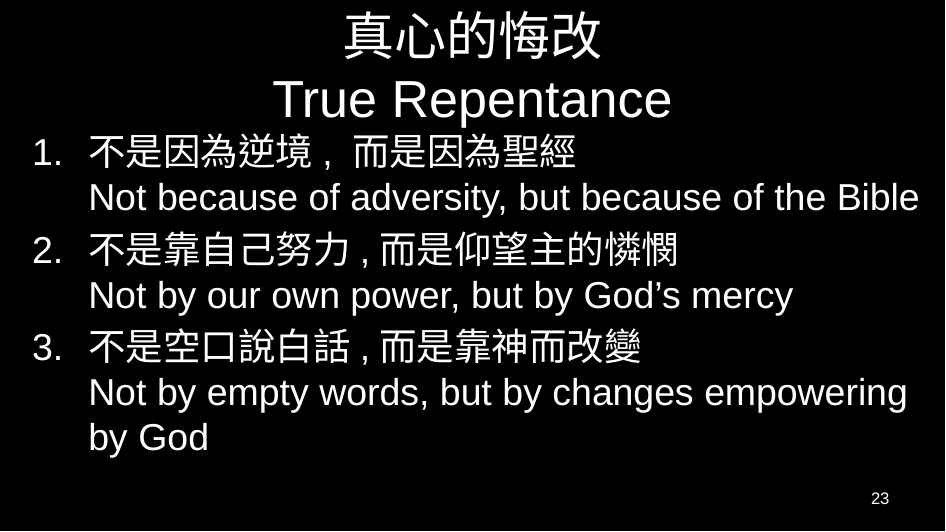

# 真心的悔改 True Repentance
不是因為逆境, 而是因為聖經
Not because of adversity, but because of the Bible
不是靠自己努力,而是仰望主的憐憫
Not by our own power, but by God’s mercy
不是空口說白話,而是靠神而改變
Not by empty words, but by changes empowering by God
23